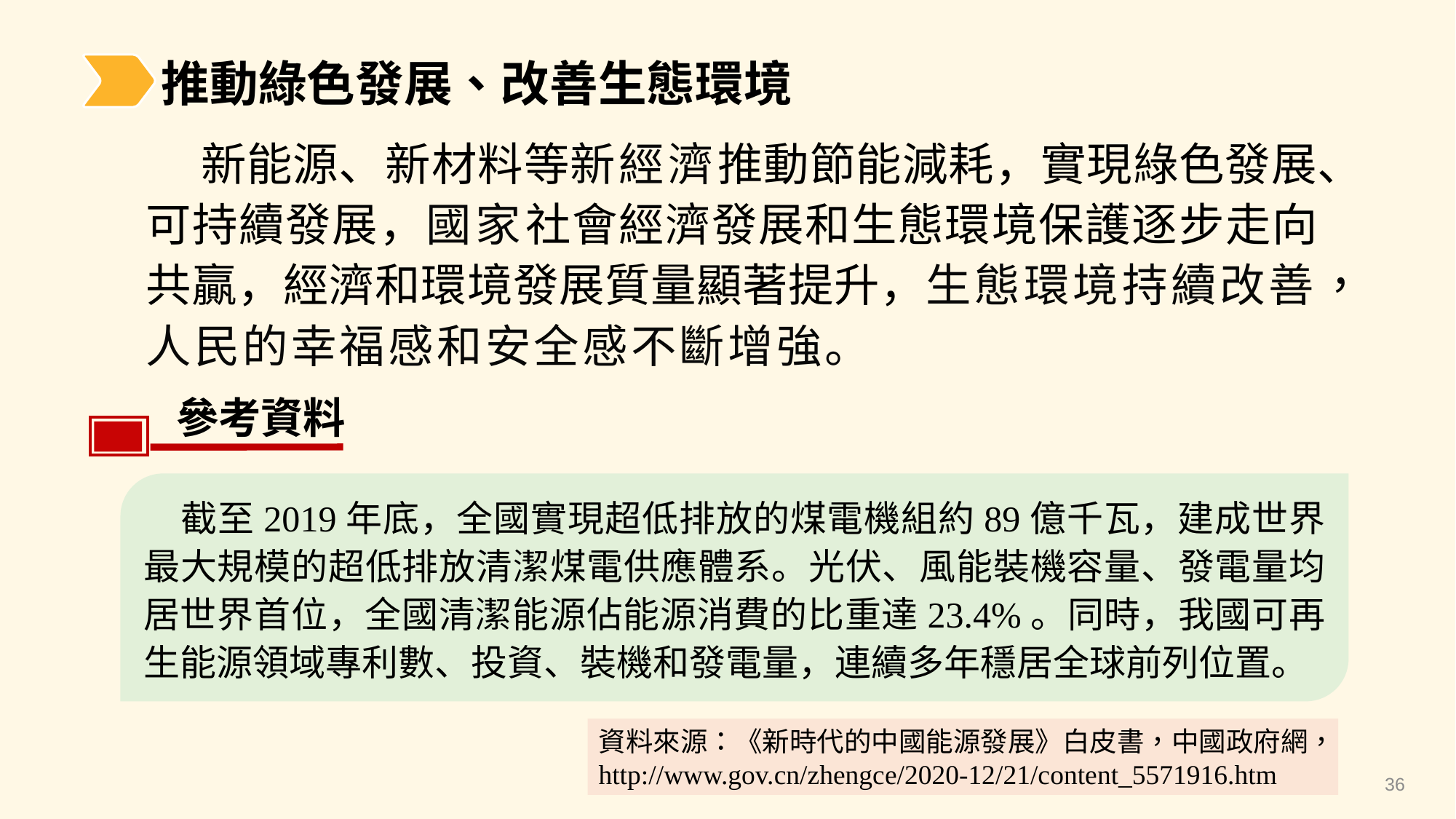

推動綠色發展、改善生態環境

    新能源、新材料等新經濟推動節能減耗，實現綠色發展、可持續發展，國家社會經濟發展和生態環境保護逐步走向共贏，經濟和環境發展質量顯著提升，生態環境持續改善，人民的幸福感和安全感不斷增強。
 參考資料

    截至2019年底，全國實現超低排放的煤電機組約89億千瓦，建成世界最大規模的超低排放清潔煤電供應體系。光伏、風能裝機容量、發電量均居世界首位，全國清潔能源佔能源消費的比重達23.4%。同時，我國可再生能源領域專利數、投資、裝機和發電量，連續多年穩居全球前列位置。
資料來源：《新時代的中國能源發展》白皮書，中國政府網，http://www.gov.cn/zhengce/2020-12/21/content_5571916.htm